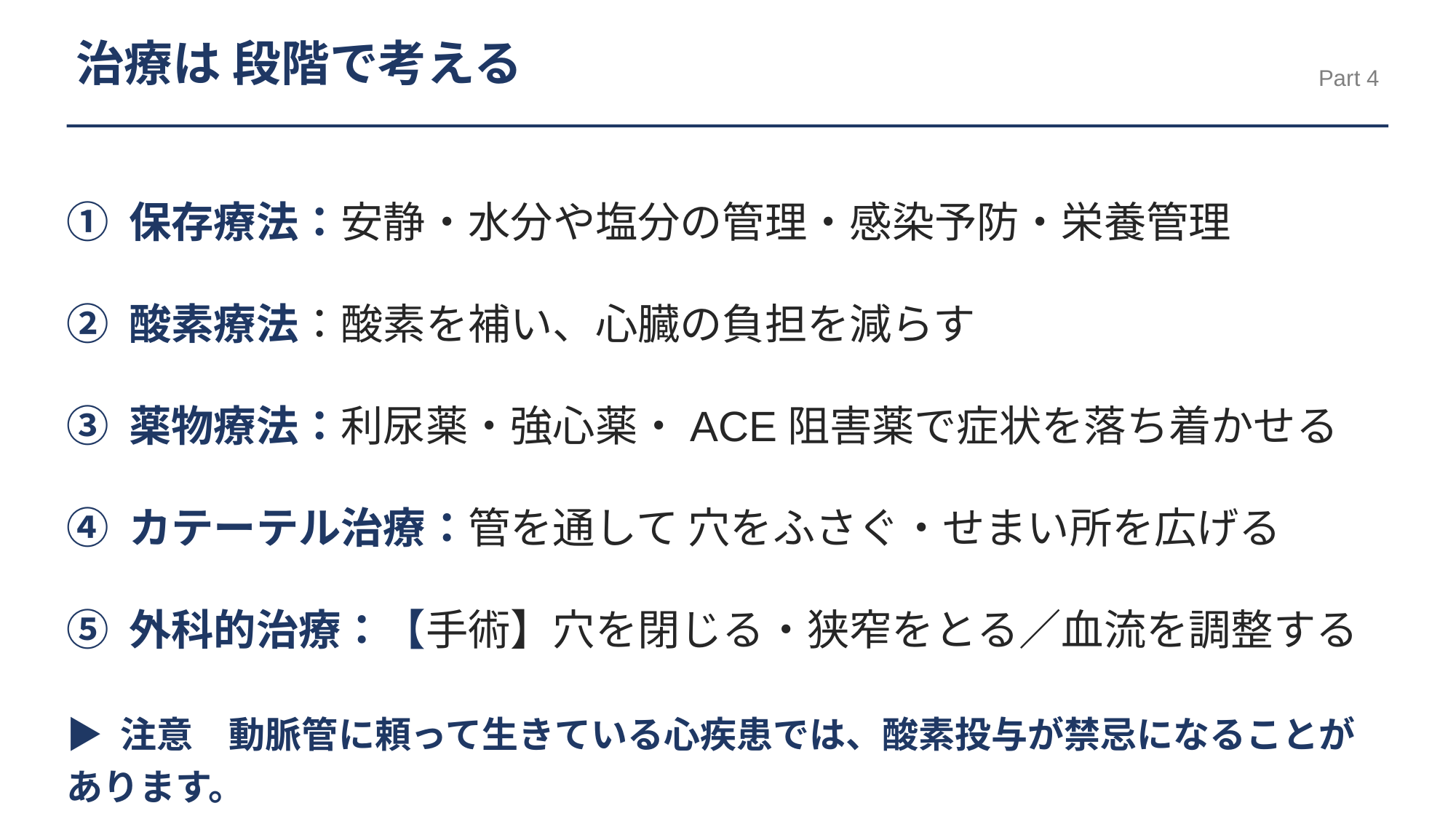

治療は 段階で考える
Part 4

① 保存療法：安静・水分や塩分の管理・感染予防・栄養管理
② 酸素療法：酸素を補い、心臓の負担を減らす
③ 薬物療法：利尿薬・強心薬・ACE阻害薬で症状を落ち着かせる
④ カテーテル治療：管を通して 穴をふさぐ・せまい所を広げる
⑤ 外科的治療：【手術】穴を閉じる・狭窄をとる／血流を調整する

▶ 注意　動脈管に頼って生きている心疾患では、酸素投与が禁忌になることがあります。